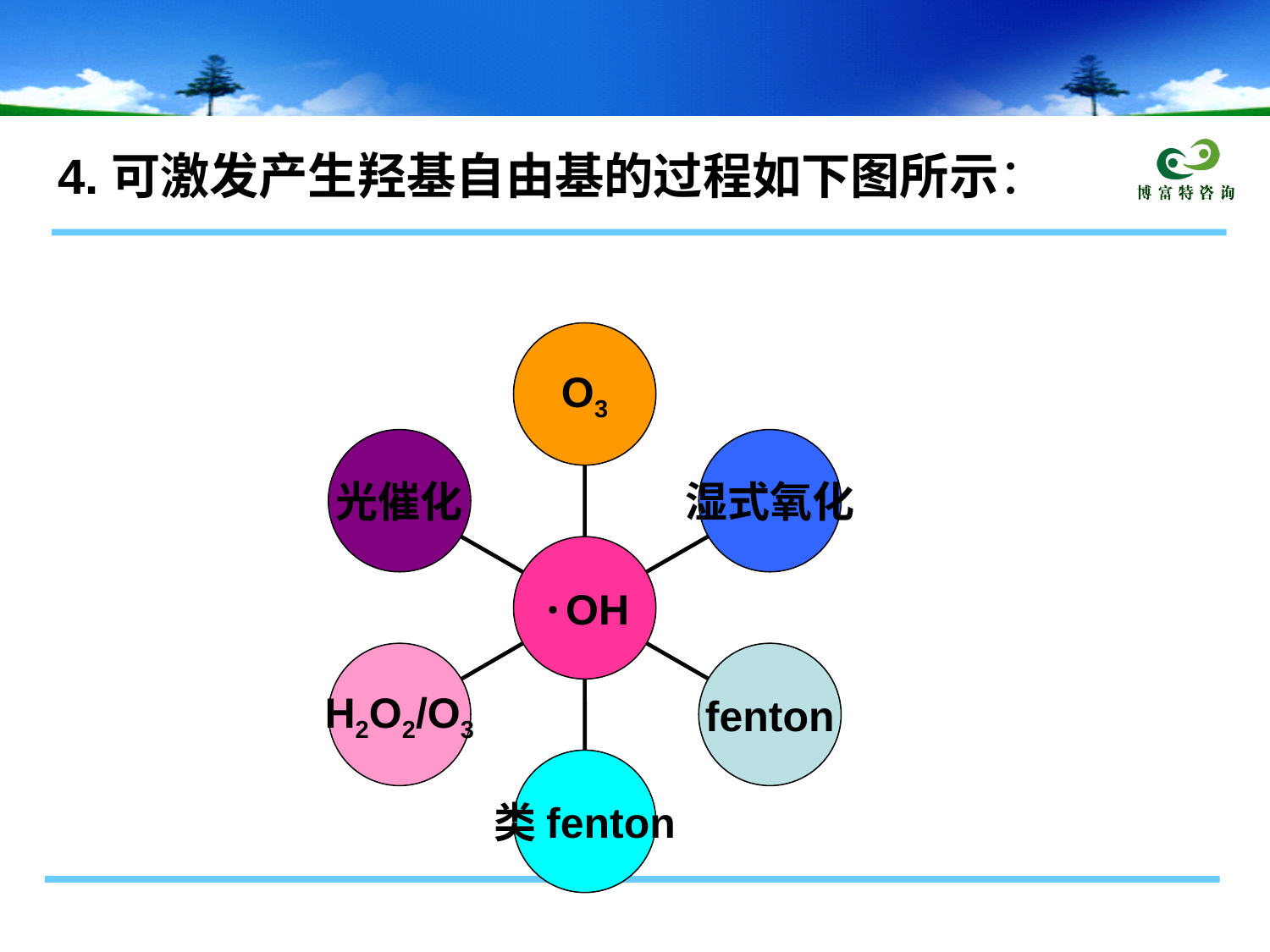

# 4.可激发产生羟基自由基的过程如下图所示：

O3
光催化
湿式氧化

·OH

H2O2/O3
fenton

类fenton